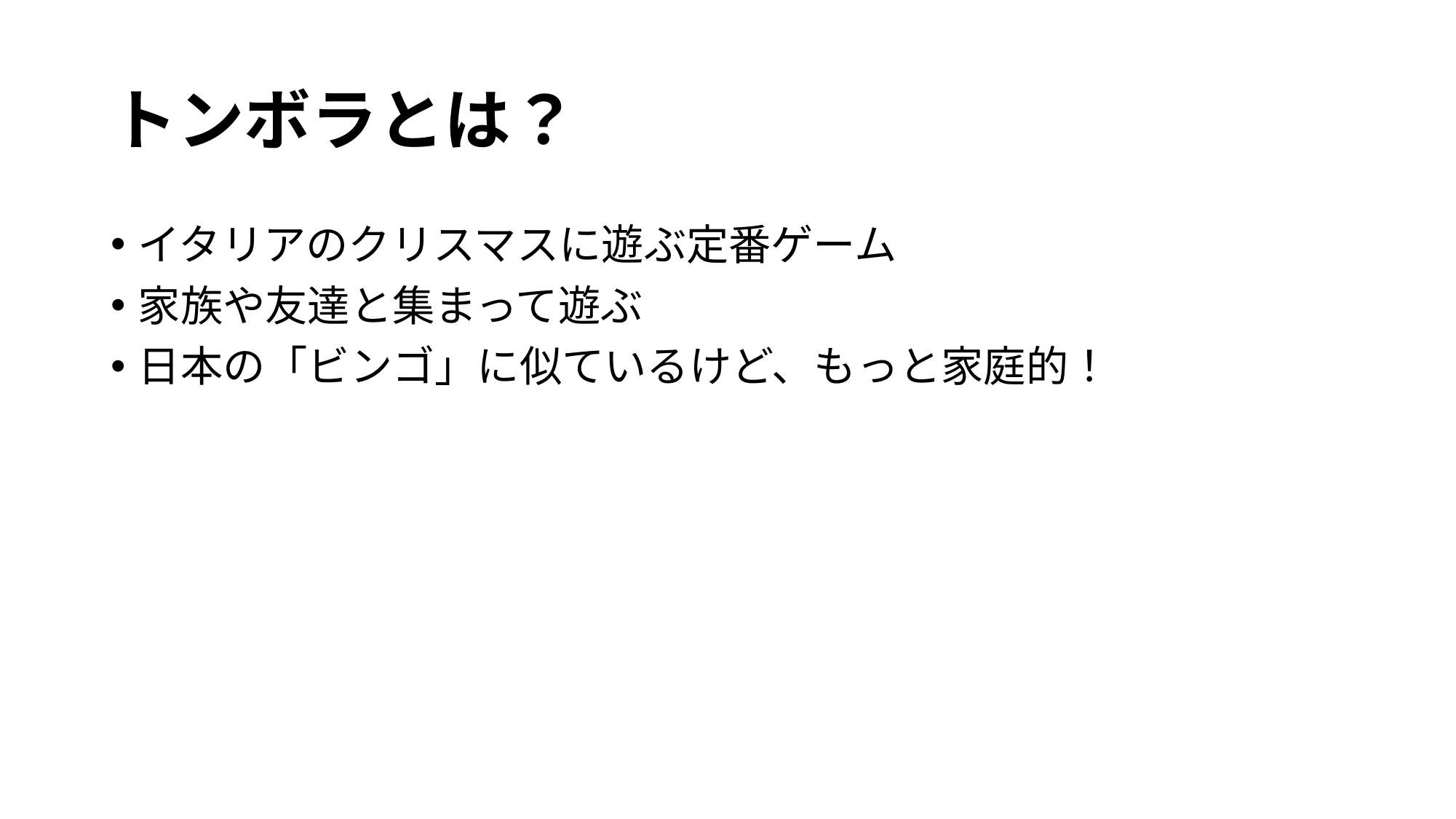

# トンボラとは？
イタリアのクリスマスに遊ぶ定番ゲーム
家族や友達と集まって遊ぶ
日本の「ビンゴ」に似ているけど、もっと家庭的！